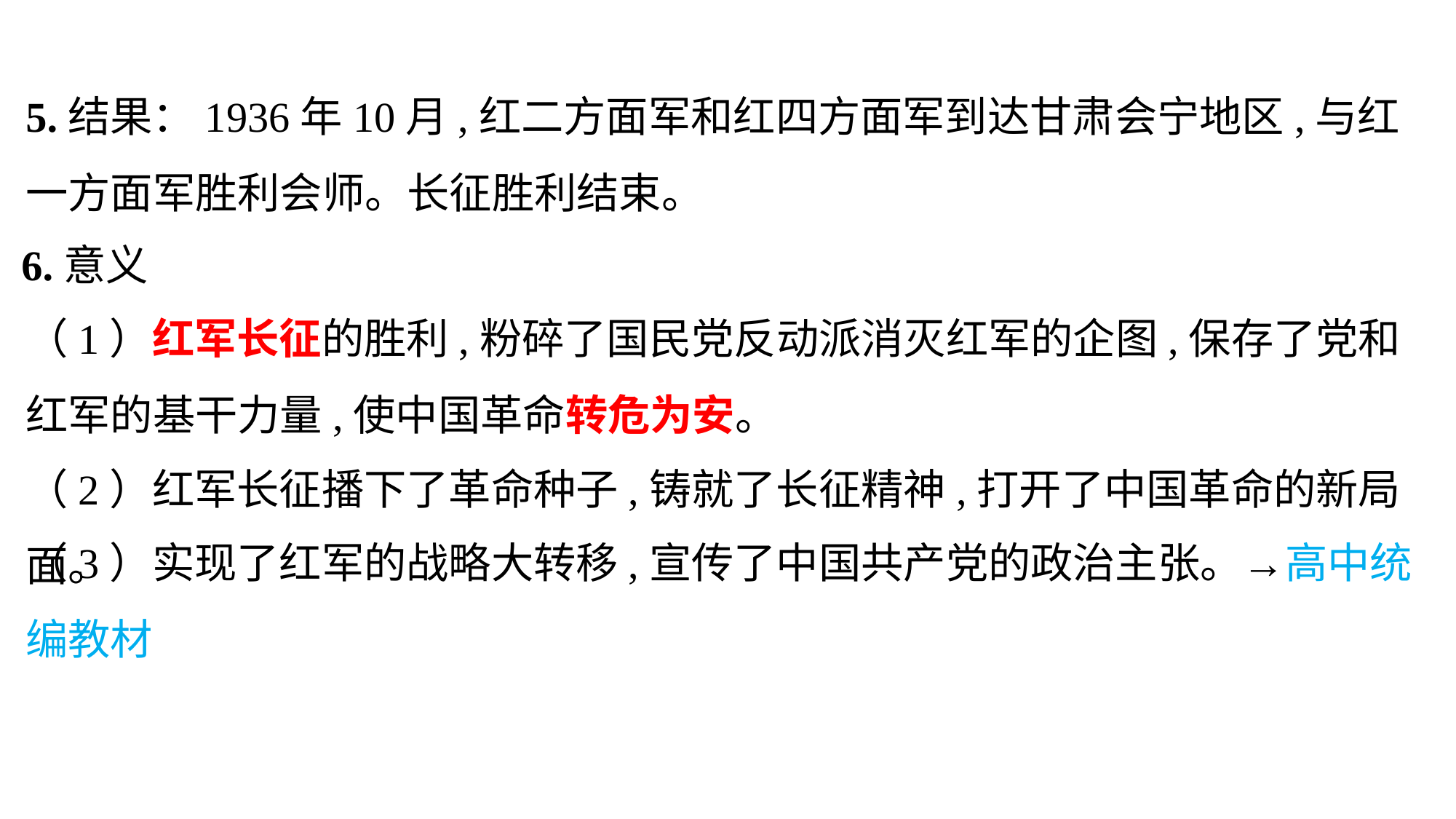

5.结果：1936年10月,红二方面军和红四方面军到达甘肃会宁地区,与红一方面军胜利会师。长征胜利结束。
6.意义
（1）红军长征的胜利,粉碎了国民党反动派消灭红军的企图,保存了党和红军的基干力量,使中国革命转危为安。
（2）红军长征播下了革命种子,铸就了长征精神,打开了中国革命的新局面。
（3）实现了红军的战略大转移,宣传了中国共产党的政治主张。→高中统编教材